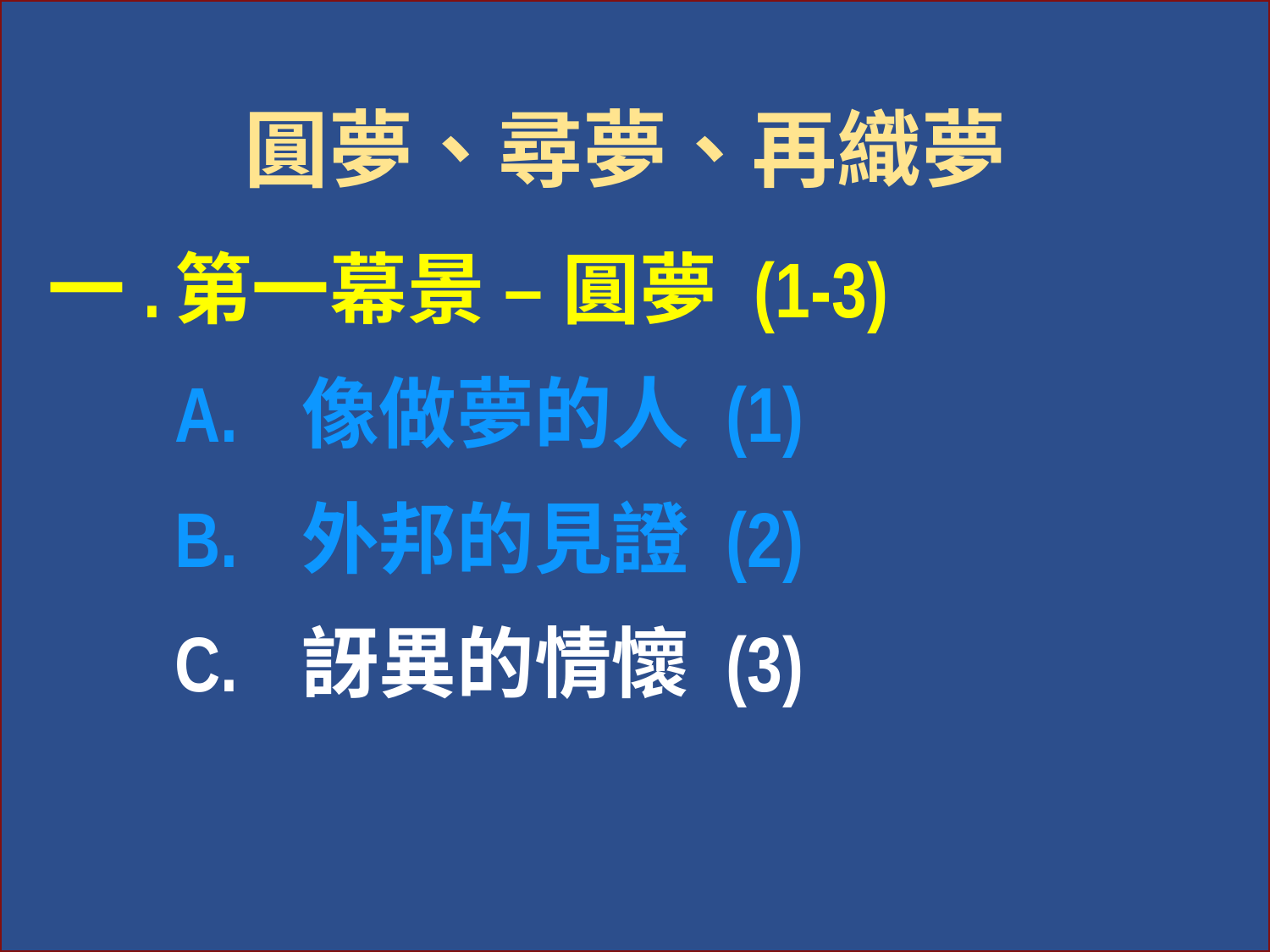

圓夢、尋夢、再織夢
一.	第一幕景 – 圓夢 (1-3)
	A.	像做夢的人 (1)
	B.	外邦的見證 (2)
	C.	訝異的情懷 (3)